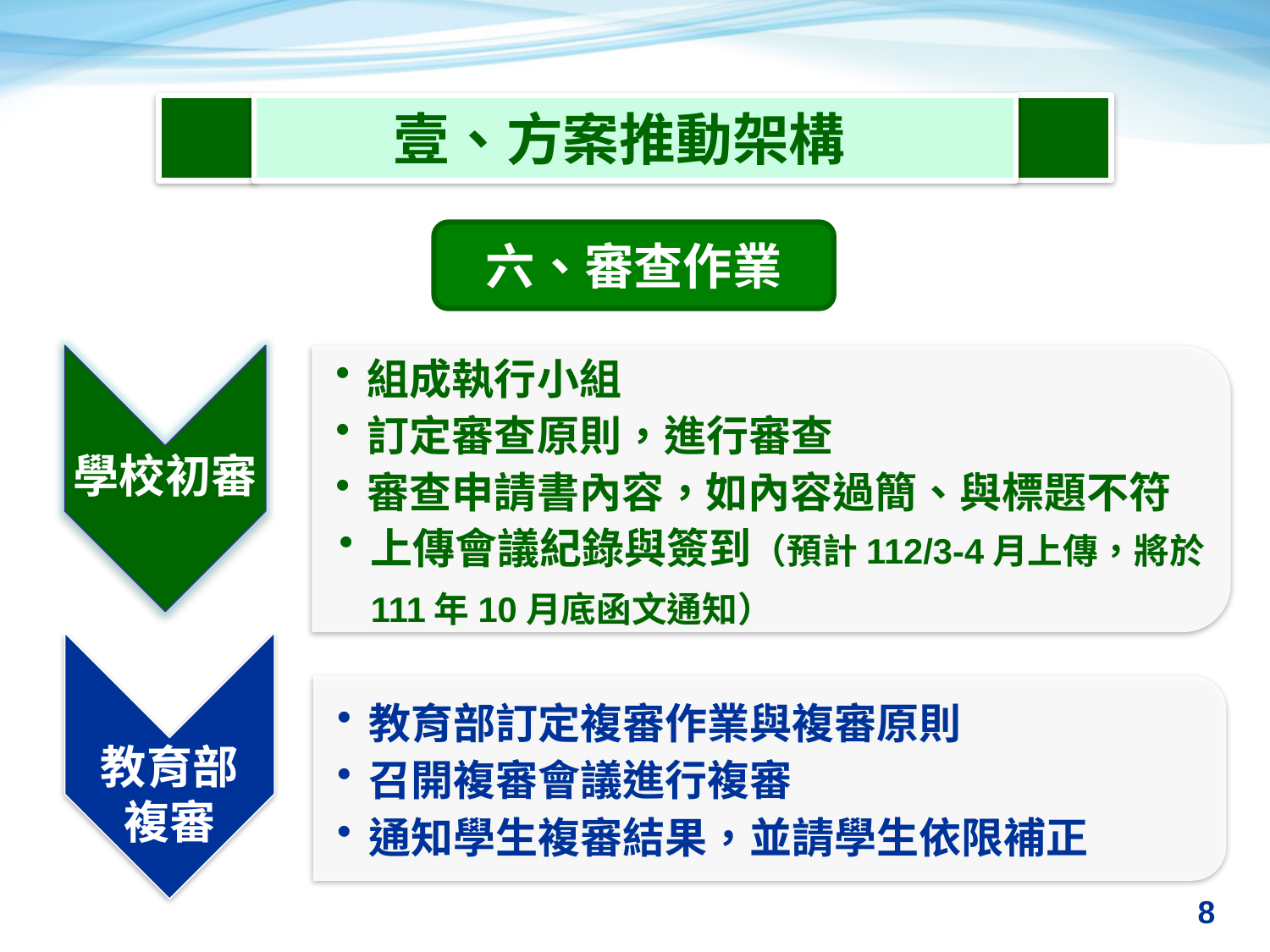

壹、方案推動架構
六、審查作業
學校初審
組成執行小組
訂定審查原則，進行審查
審查申請書內容，如內容過簡、與標題不符
上傳會議紀錄與簽到（預計112/3-4月上傳，將於111年10月底函文通知）

教育部
複審
教育部訂定複審作業與複審原則
召開複審會議進行複審
通知學生複審結果，並請學生依限補正
8
8